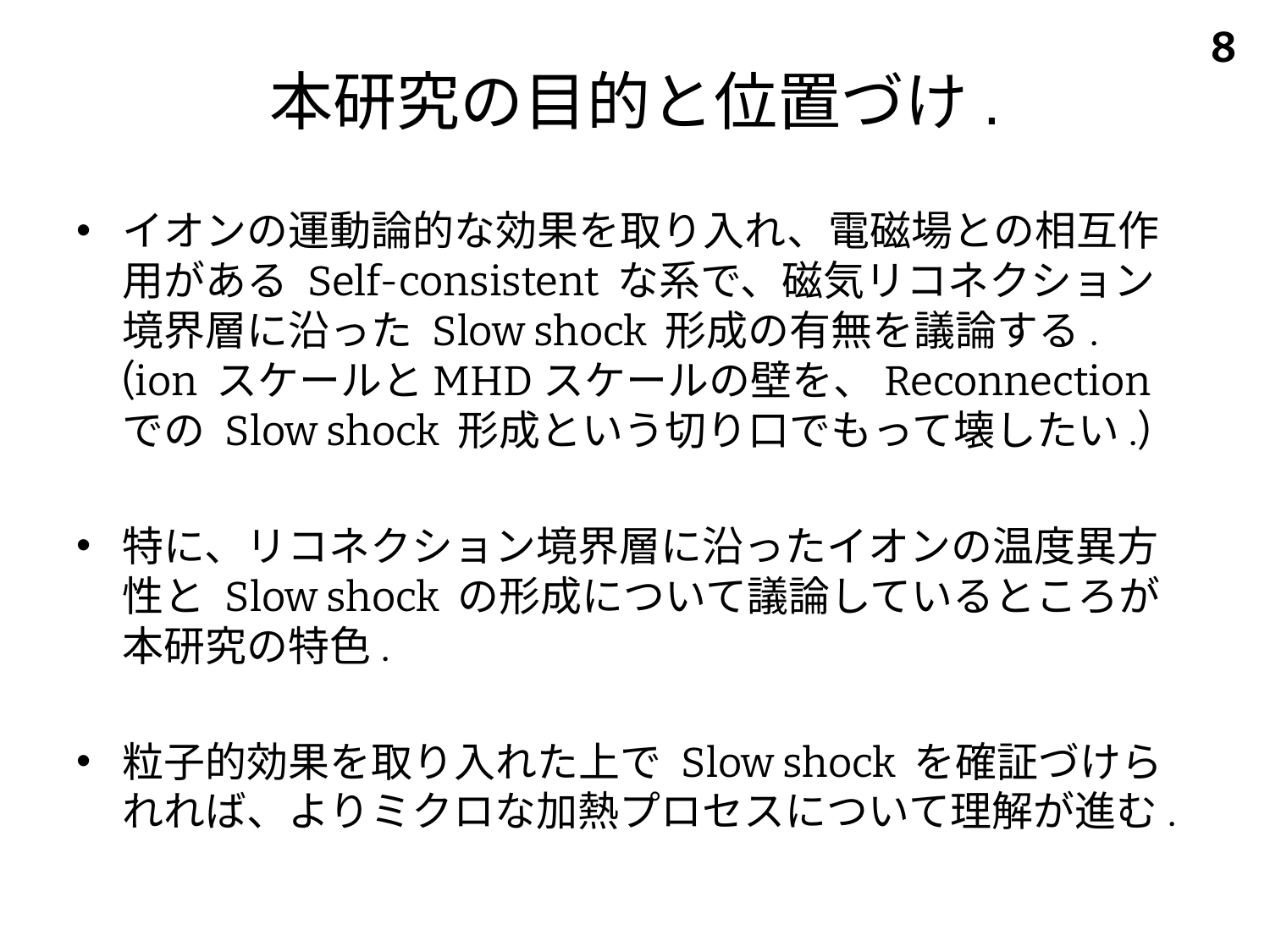

8
# 本研究の目的と位置づけ.
イオンの運動論的な効果を取り入れ、電磁場との相互作用がある Self-consistent な系で、磁気リコネクション境界層に沿った Slow shock 形成の有無を議論する.       (ion スケールとMHDスケールの壁を、Reconnection での Slow shock 形成という切り口でもって壊したい.)

特に、リコネクション境界層に沿ったイオンの温度異方性と Slow shock の形成について議論しているところが本研究の特色.

粒子的効果を取り入れた上で Slow shock を確証づけられれば、よりミクロな加熱プロセスについて理解が進む.